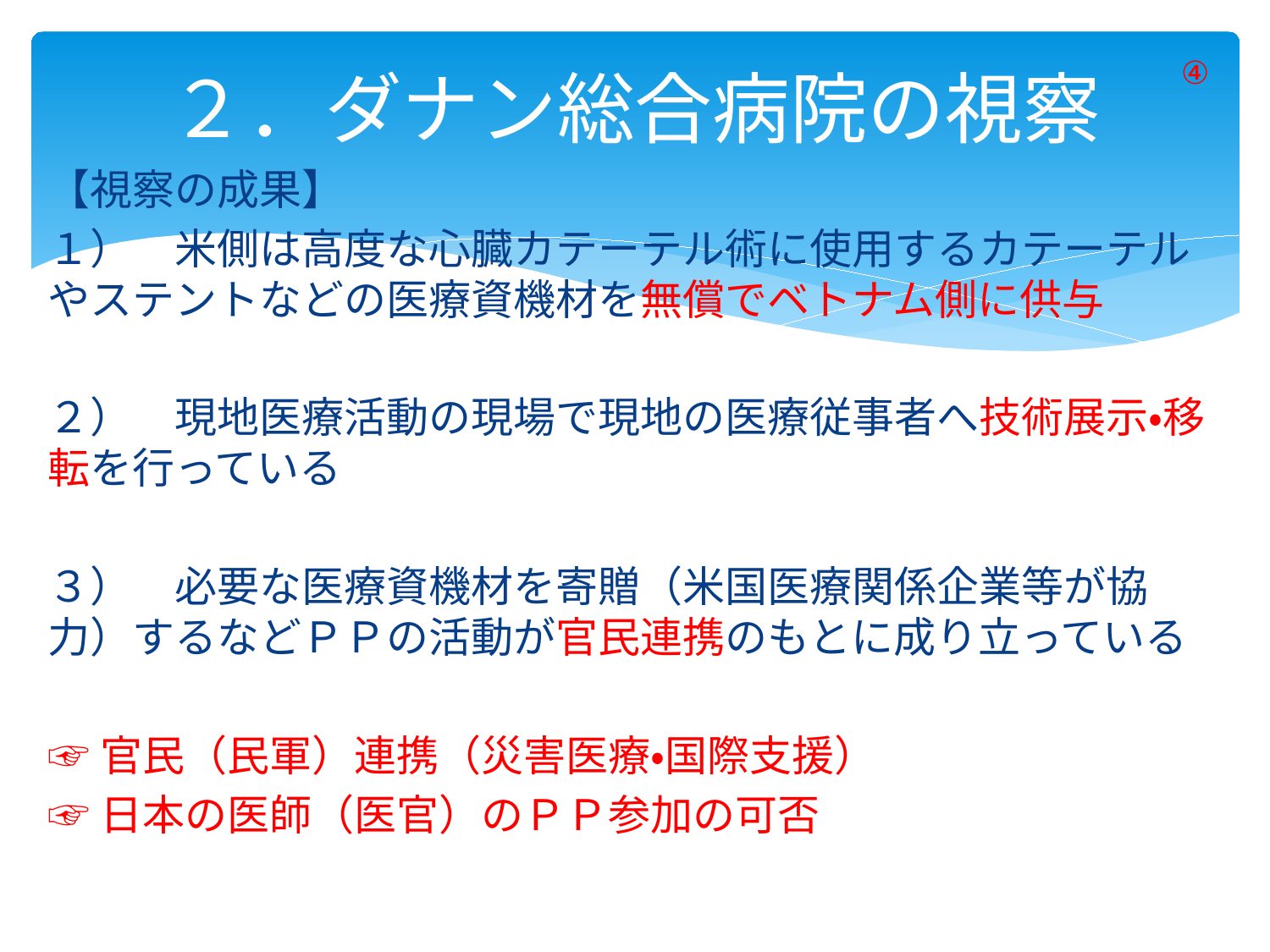

④
# ２．ダナン総合病院の視察
【視察の成果】
１）　米側は高度な心臓カテーテル術に使用するカテーテルやステントなどの医療資機材を無償でベトナム側に供与

２）　現地医療活動の現場で現地の医療従事者へ技術展示・移転を行っている

３）　必要な医療資機材を寄贈（米国医療関係企業等が協力）するなどＰＰの活動が官民連携のもとに成り立っている

☞官民（民軍）連携（災害医療・国際支援）
☞日本の医師（医官）のＰＰ参加の可否